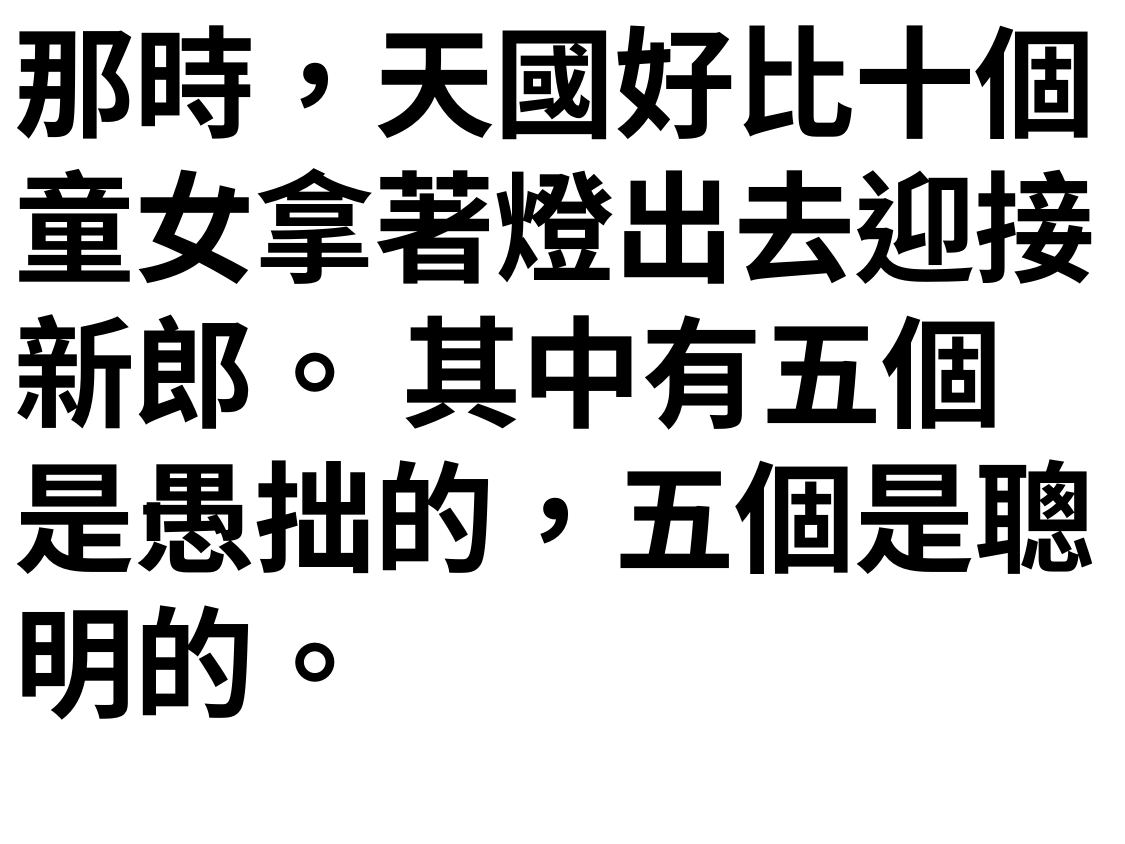

那時，天國好比十個童女拿著燈出去迎接新郎。 其中有五個是愚拙的，五個是聰明的。

愚拙的拿著燈，卻不預備油； 聰明的拿著燈，又預備油在器皿裡。新郎遲延的時候，她們都打盹睡著了。 半夜有人喊著說：『新郎來了，你們出來迎接他！』那些童女就都起來收拾燈。 愚拙的對聰明的說：『請分點油給我們，因為我們的燈要滅了。』 聰明的回答說：『恐怕不夠你我用的，不如你們自己到賣油的那裡去買吧。』 她們去買的時候，新郎到了，那預備好了的同他進去坐席，門就關了。 其餘的童女隨後也來了，說：『主啊，主啊，給我們開門！』 他卻回答說：『我實在告訴你們：我不認識你們。』 所以，你們要警醒，因為那日子、那時辰，你們不知道。